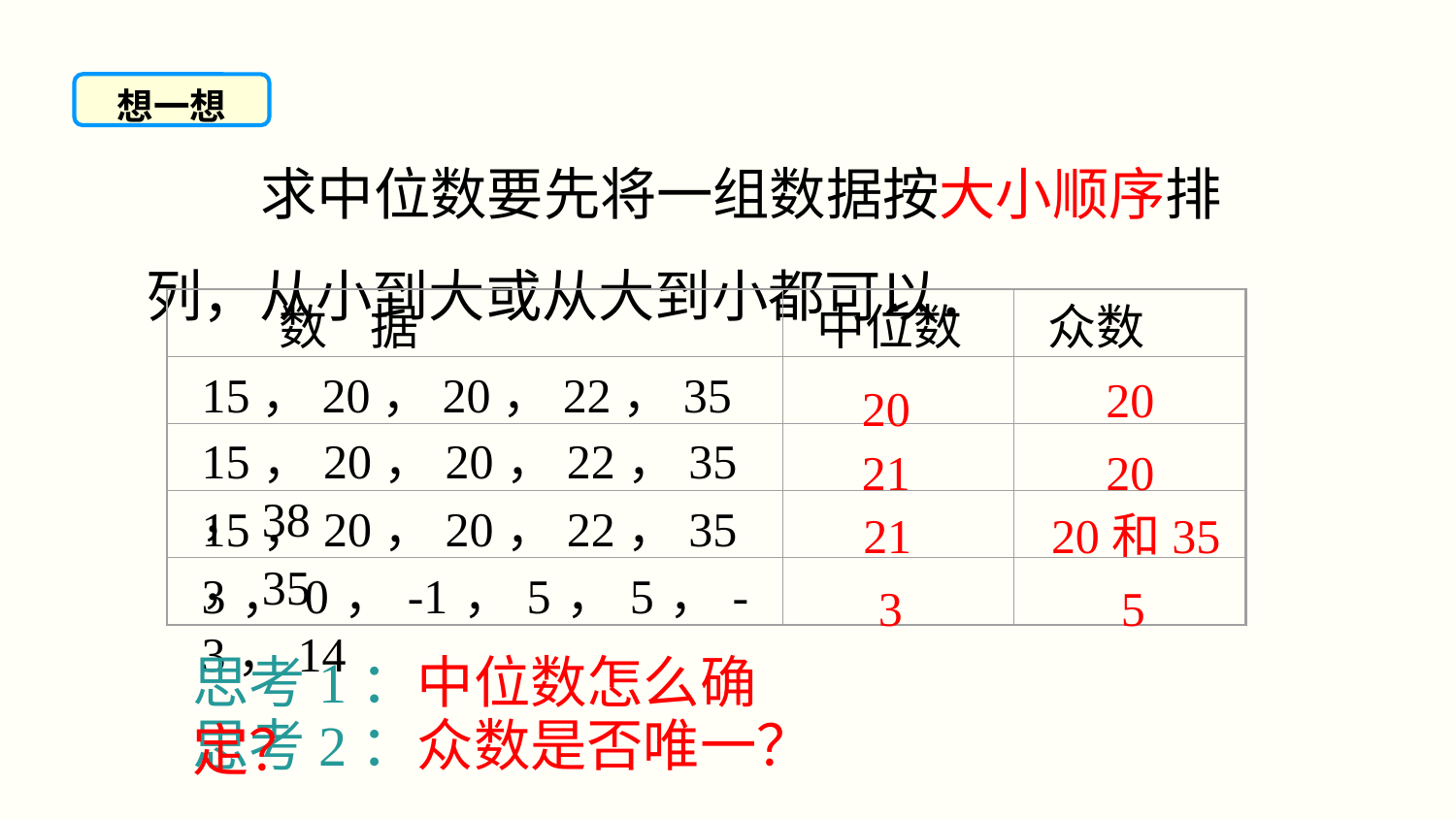

想一想
        求中位数要先将一组数据按大小顺序排列，从小到大或从大到小都可以．

      数    据

中位数

众数

15，20，20，22，35

15，20，20，22，35，38

15，20，20，22，35，35

3，0，-1，5，5，-3，14

20
20
21
20
21
20和35
3
5
思考1：中位数怎么确定？
思考2：众数是否唯一？